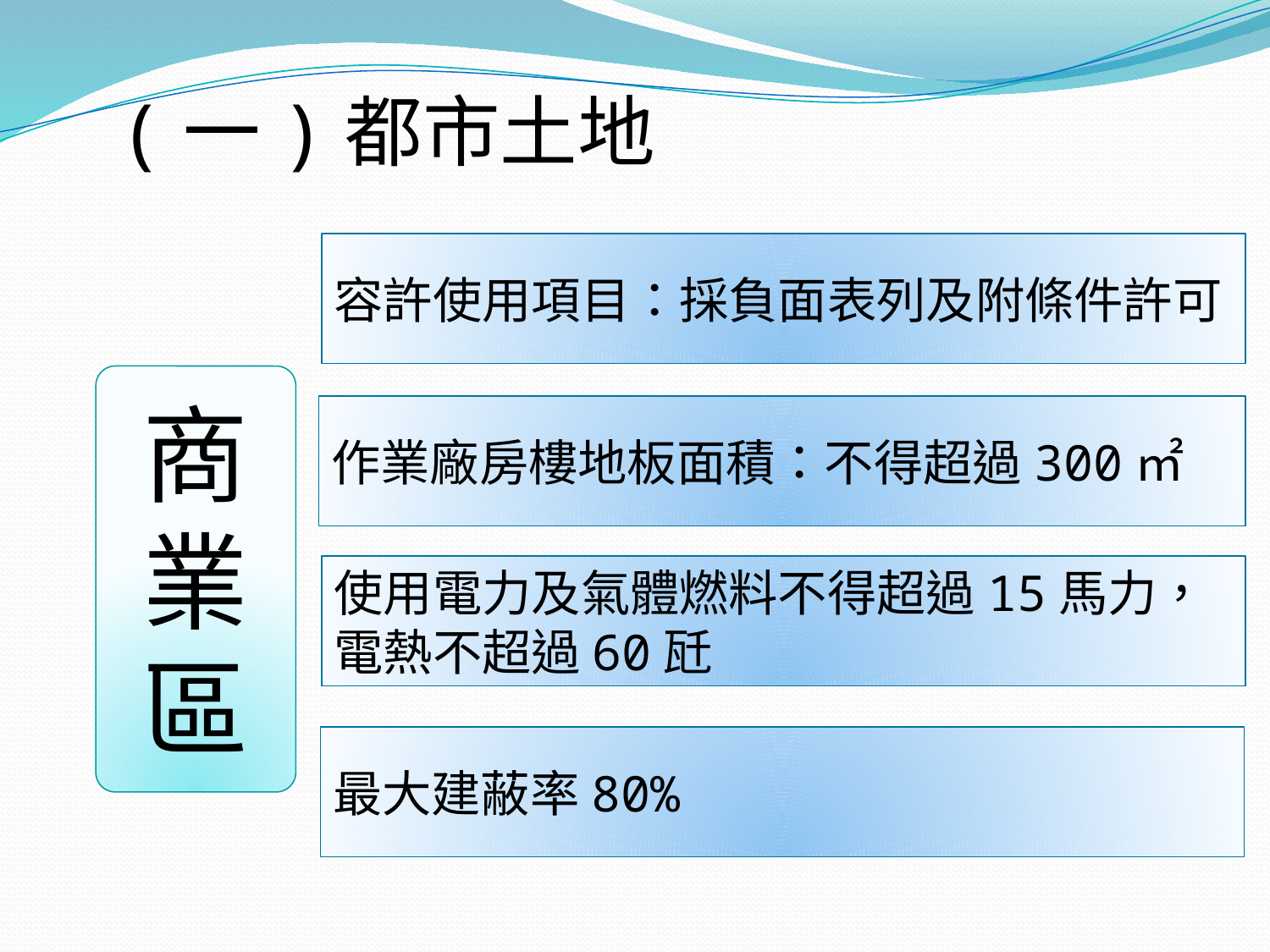

(一)都市土地

容許使用項目：採負面表列及附條件許可
商
業
區
作業廠房樓地板面積：不得超過300㎡
使用電力及氣體燃料不得超過15馬力，
電熱不超過60瓩
最大建蔽率80%